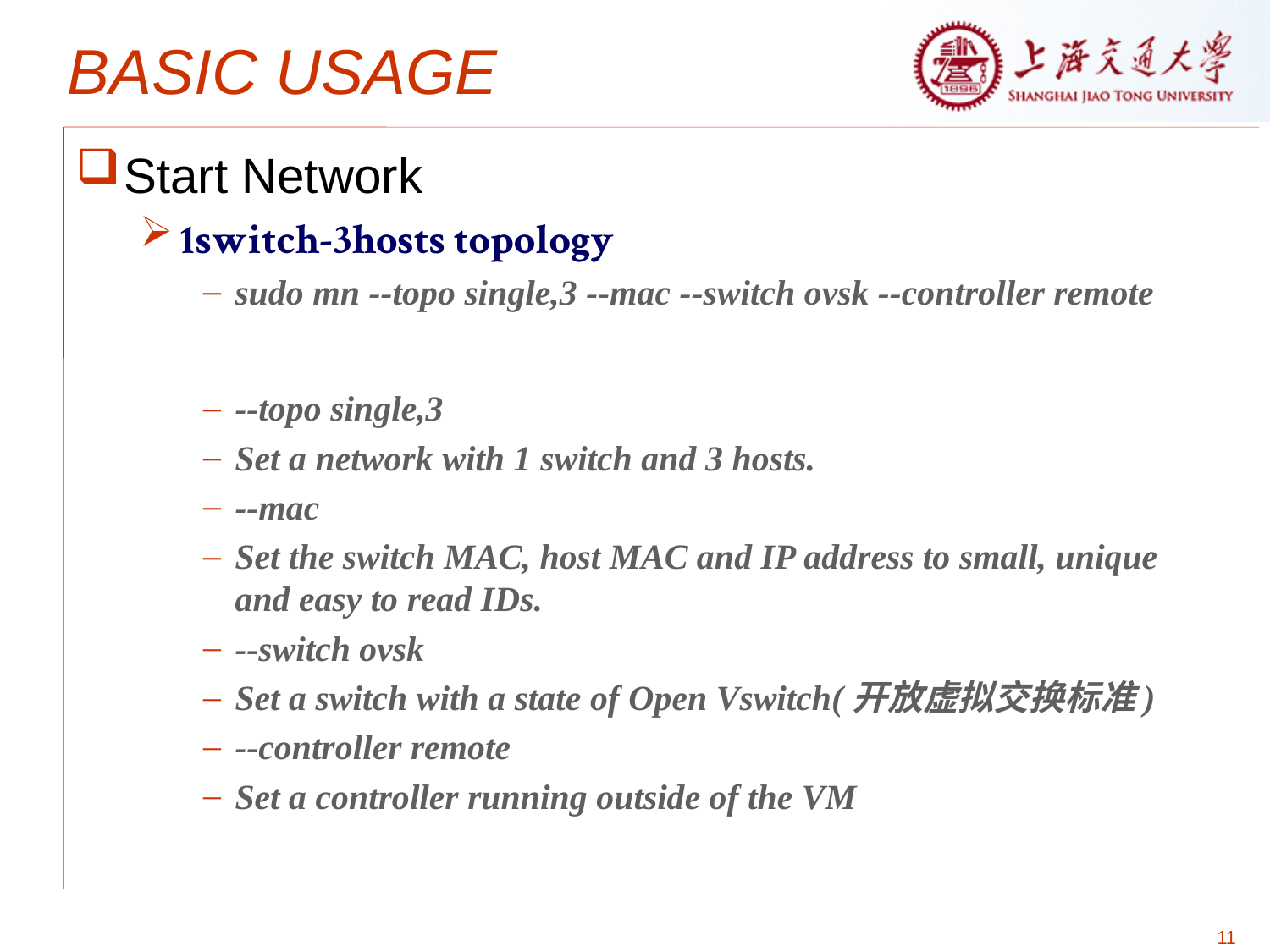

# BASIC USAGE
Start Network
1switch-3hosts topology
sudo mn --topo single,3 --mac --switch ovsk --controller remote

--topo single,3
Set a network with 1 switch and 3 hosts.
--mac
Set the switch MAC, host MAC and IP address to small, unique and easy to read IDs.
--switch ovsk
Set a switch with a state of Open Vswitch(开放虚拟交换标准)
--controller remote
Set a controller running outside of the VM

11